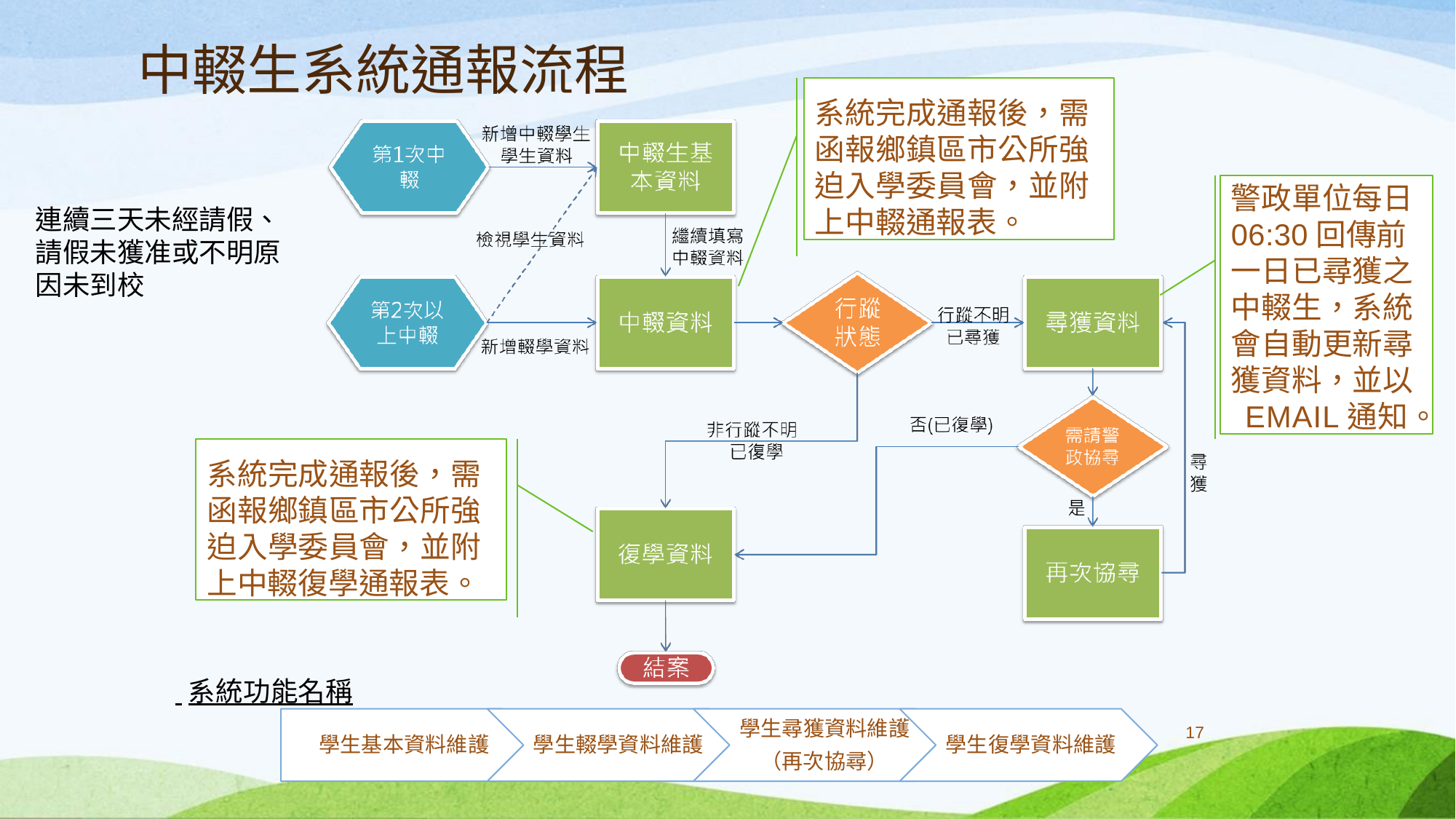

# 中輟生系統通報流程

系統完成通報後，需 函報鄉鎮區市公所強 迫入學委員會，並附 上中輟通報表。

警政單位每日
06:30回傳前 一日已尋獲之 中輟生，系統 會自動更新尋 獲資料，並以  EMAIL通知。
連續三天未經請假、請假未獲准或不明原因未到校

系統完成通報後，需 函報鄉鎮區市公所強 迫入學委員會，並附 上中輟復學通報表。

 系統功能名稱
學生基本資料維護
學生尋獲資料維護
（再次協尋）

17
學生輟學資料維護
學生復學資料維護